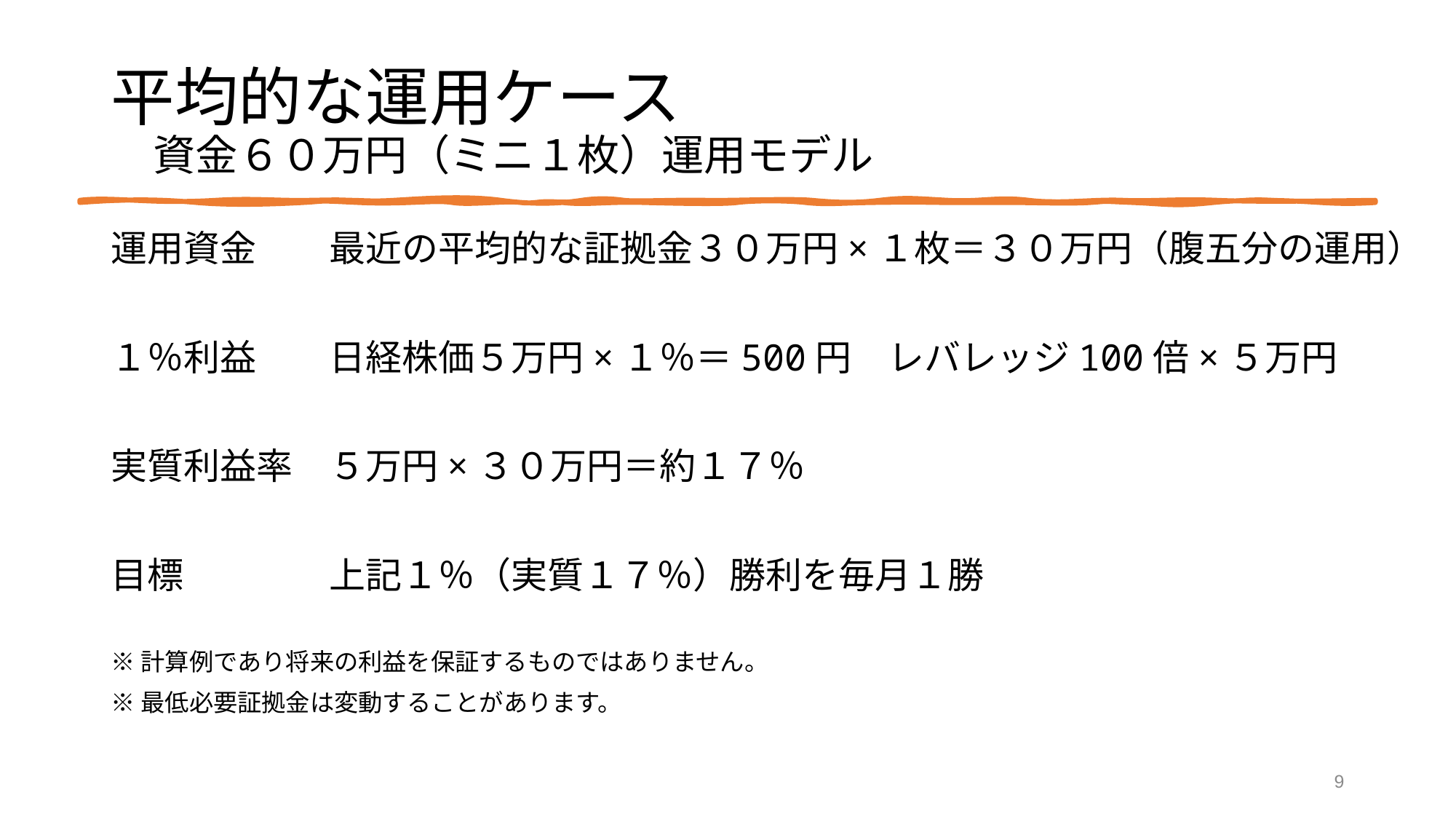

# 平均的な運用ケース 　資金６０万円（ミニ１枚）運用モデル

運用資金　　最近の平均的な証拠金３０万円×１枚＝３０万円（腹五分の運用）

１％利益　　日経株価５万円×１％＝500円　レバレッジ100倍×５万円

実質利益率　５万円×３０万円＝約１７％

目標　　　　上記１％（実質１７％）勝利を毎月１勝

※計算例であり将来の利益を保証するものではありません。
※最低必要証拠金は変動することがあります。
9